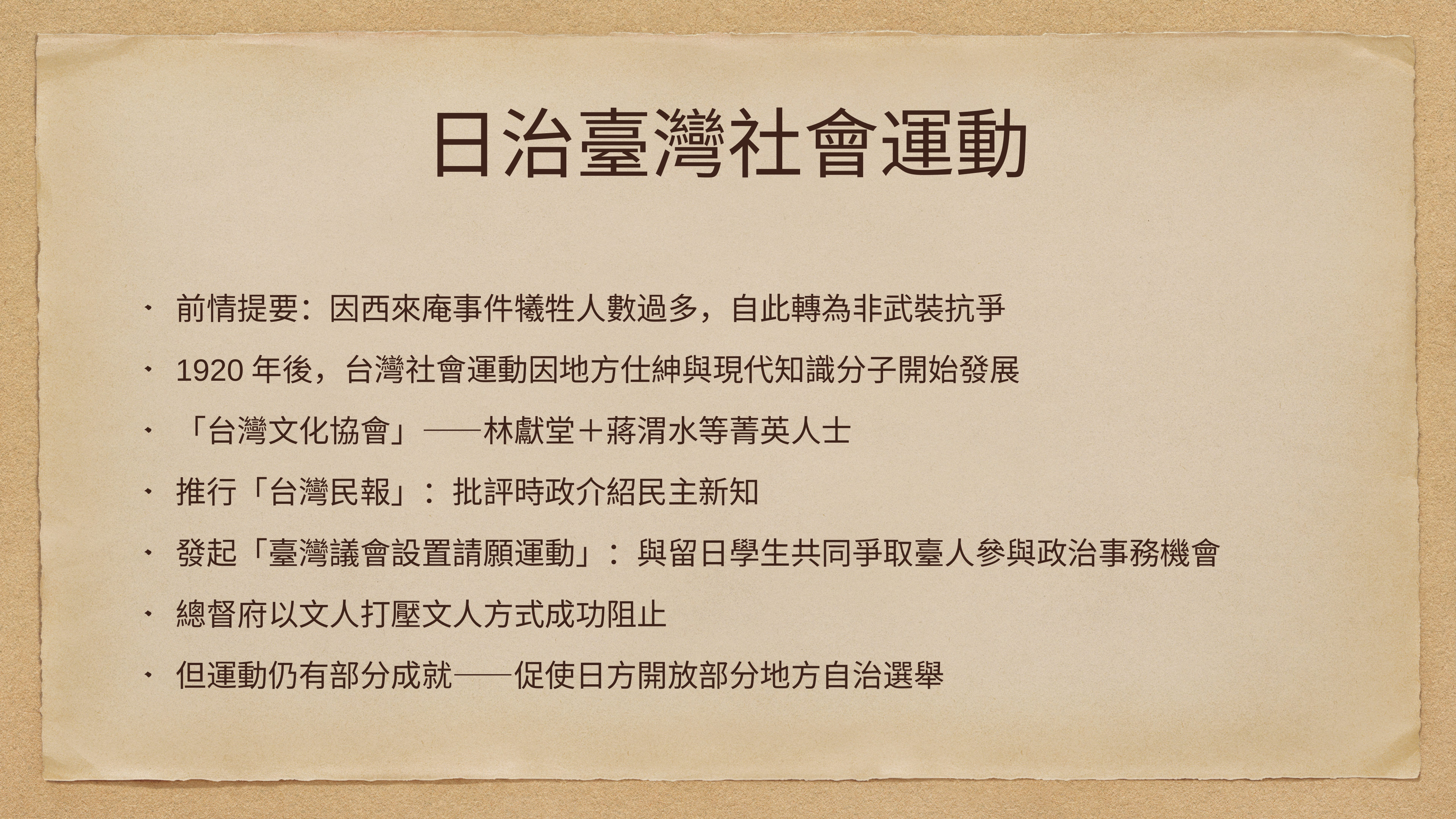

# 日治臺灣社會運動
前情提要：因西來庵事件犧牲人數過多，自此轉為非武裝抗爭
1920年後，台灣社會運動因地方仕紳與現代知識分子開始發展
「台灣文化協會」——林獻堂＋蔣渭水等菁英人士
推行「台灣民報」：批評時政介紹民主新知
發起「臺灣議會設置請願運動」：與留日學生共同爭取臺人參與政治事務機會
總督府以文人打壓文人方式成功阻止
但運動仍有部分成就——促使日方開放部分地方自治選舉